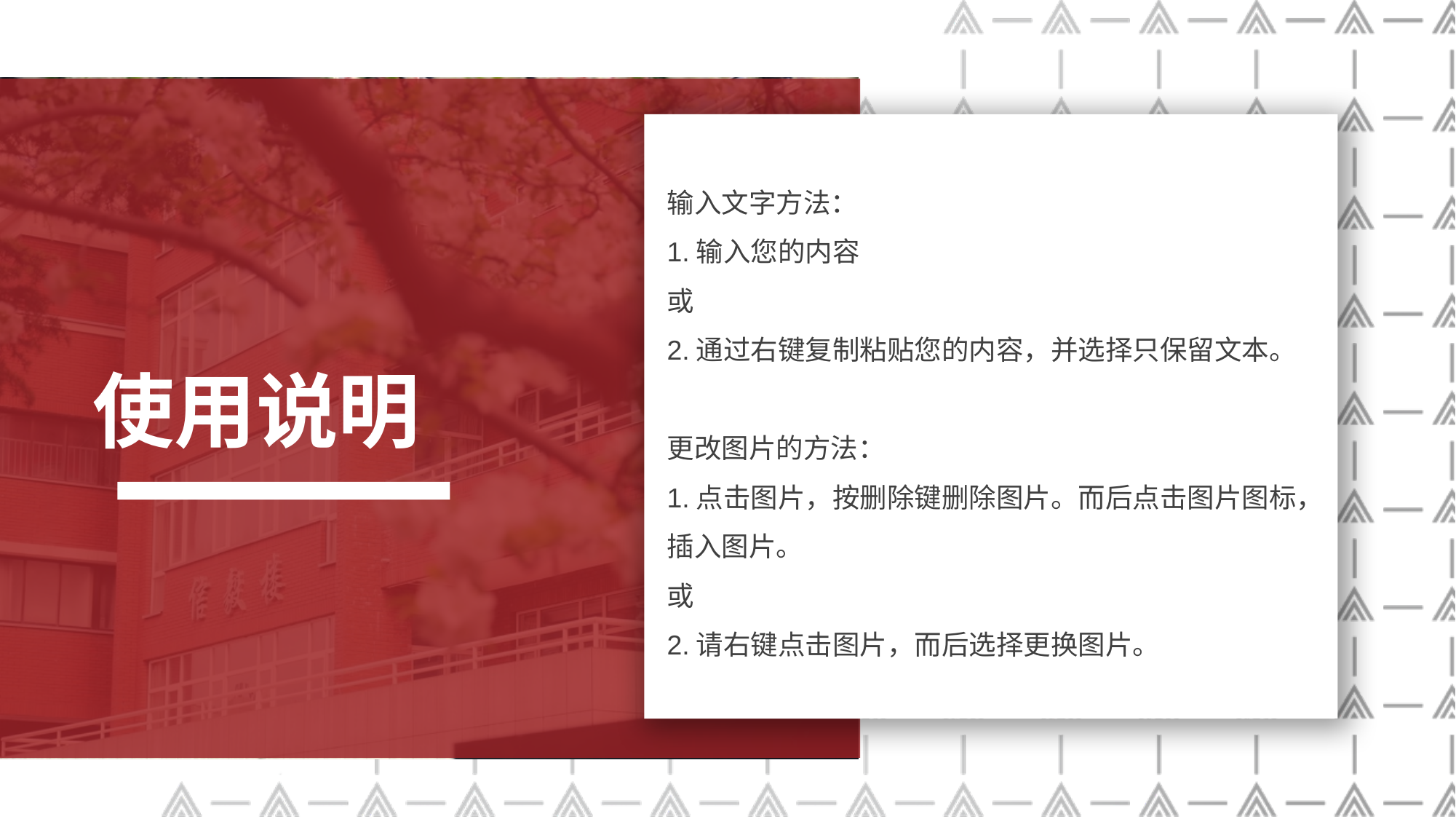

输入文字方法：
1.输入您的内容
或
2.通过右键复制粘贴您的内容，并选择只保留文本。

更改图片的方法：
1.点击图片，按删除键删除图片。而后点击图片图标，插入图片。
或
2.请右键点击图片，而后选择更换图片。
使用说明